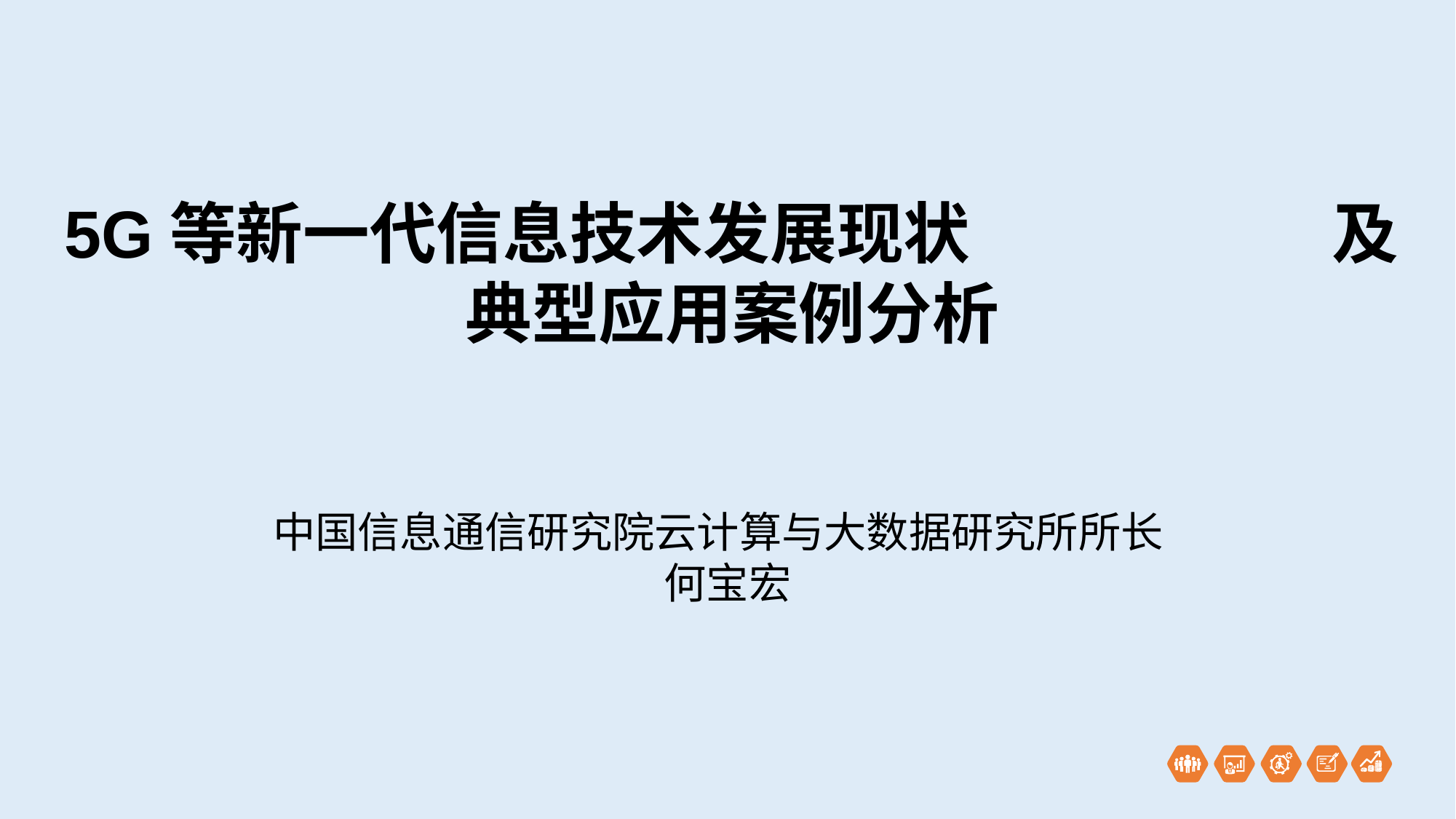

5G等新一代信息技术发展现状                        及典型应用案例分析
中国信息通信研究院云计算与大数据研究所所长   何宝宏